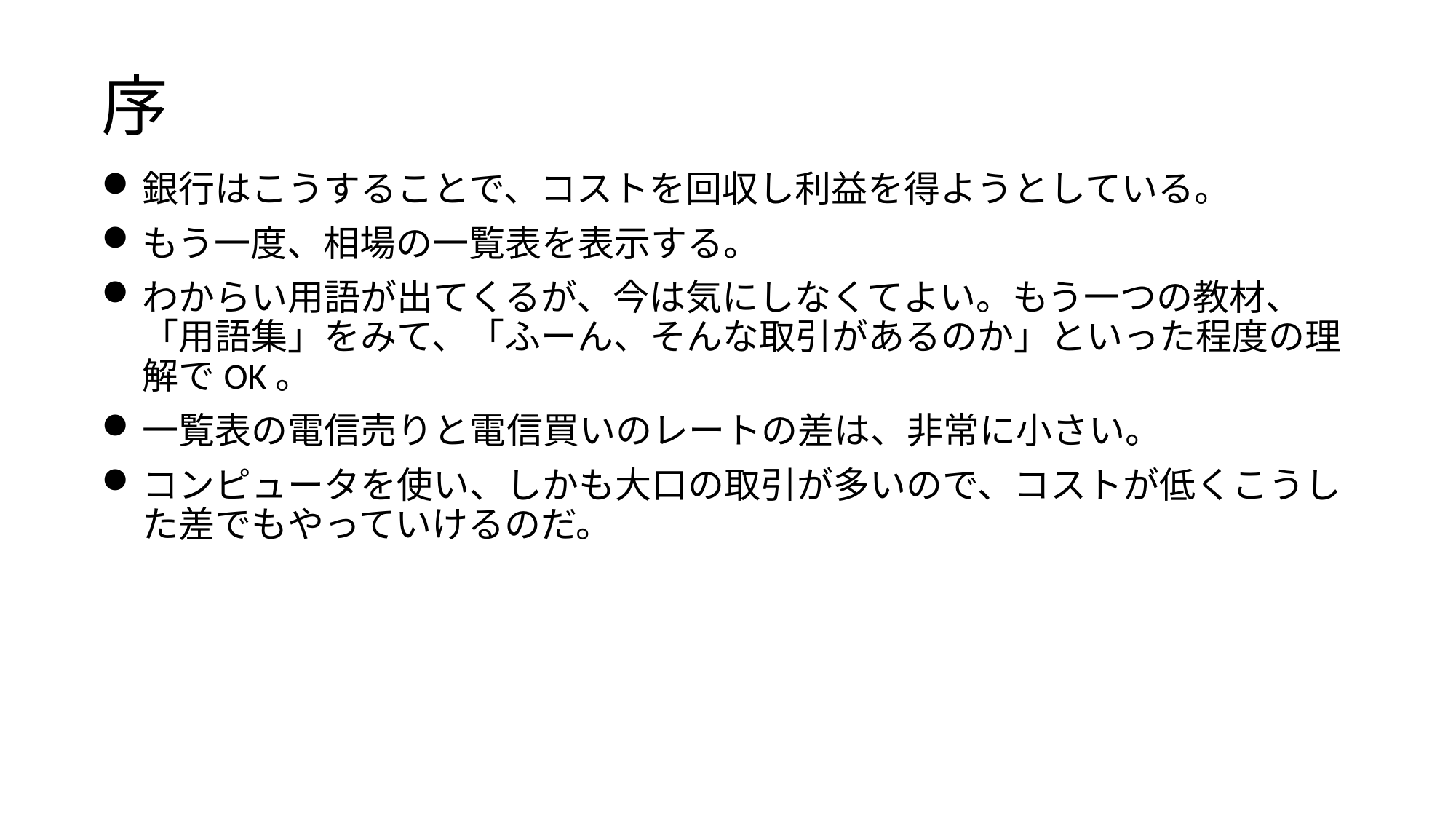

# 序
銀行はこうすることで、コストを回収し利益を得ようとしている。
もう一度、相場の一覧表を表示する。
わからい用語が出てくるが、今は気にしなくてよい。もう一つの教材、「用語集」をみて、「ふーん、そんな取引があるのか」といった程度の理解でOK。
一覧表の電信売りと電信買いのレートの差は、非常に小さい。
コンピュータを使い、しかも大口の取引が多いので、コストが低くこうした差でもやっていけるのだ。